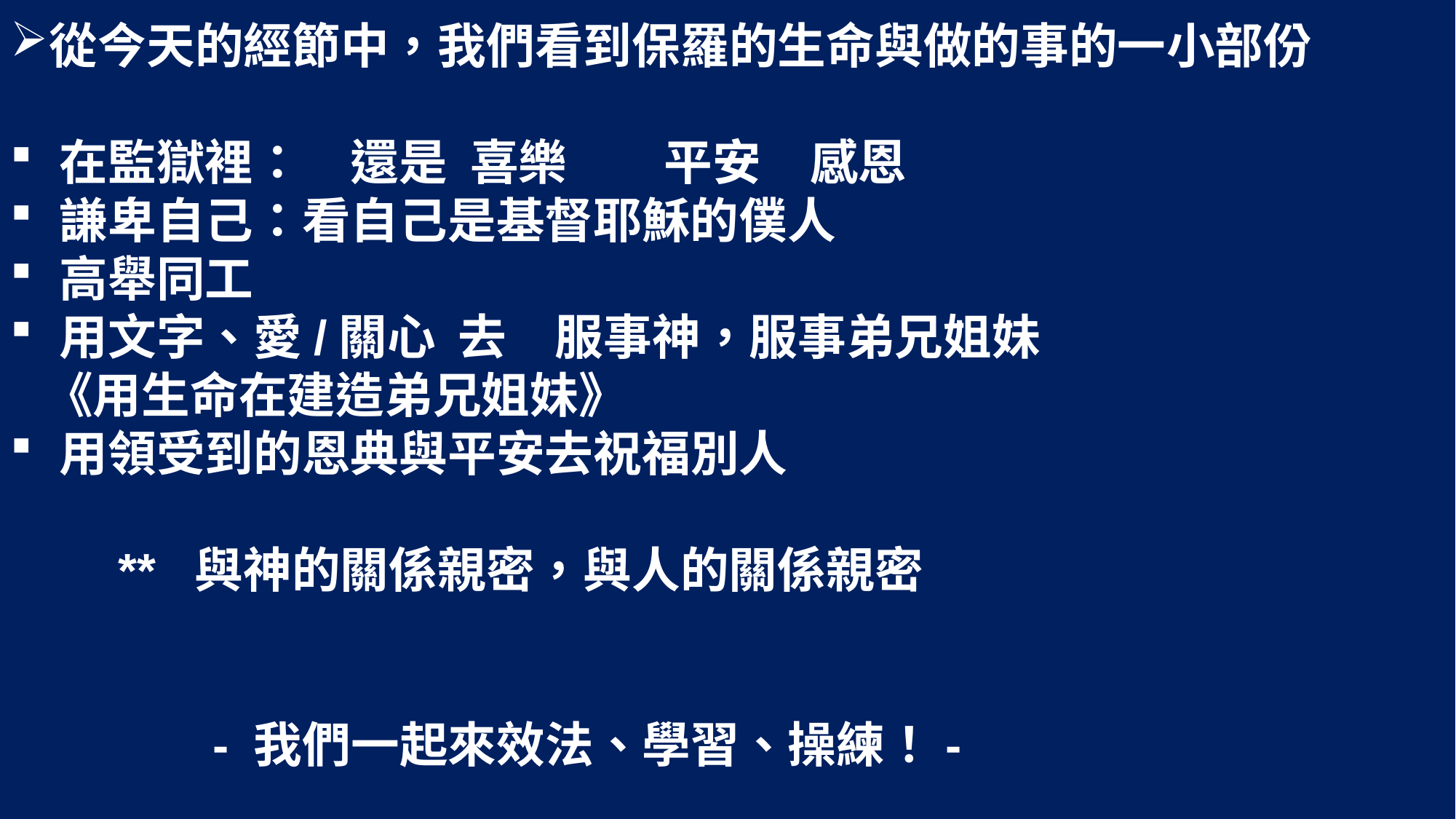

從今天的經節中，我們看到保羅的生命與做的事的一小部份

 在監獄裡：　還是  喜樂　　平安　感恩
 謙卑自己：看自己是基督耶穌的僕人
 高舉同工
 用文字、愛/關心  去　服事神，服事弟兄姐妹
  《用生命在建造弟兄姐妹》
 用領受到的恩典與平安去祝福別人

        **  與神的關係親密，與人的關係親密

               - 我們一起來效法、學習、操練！-

# 下